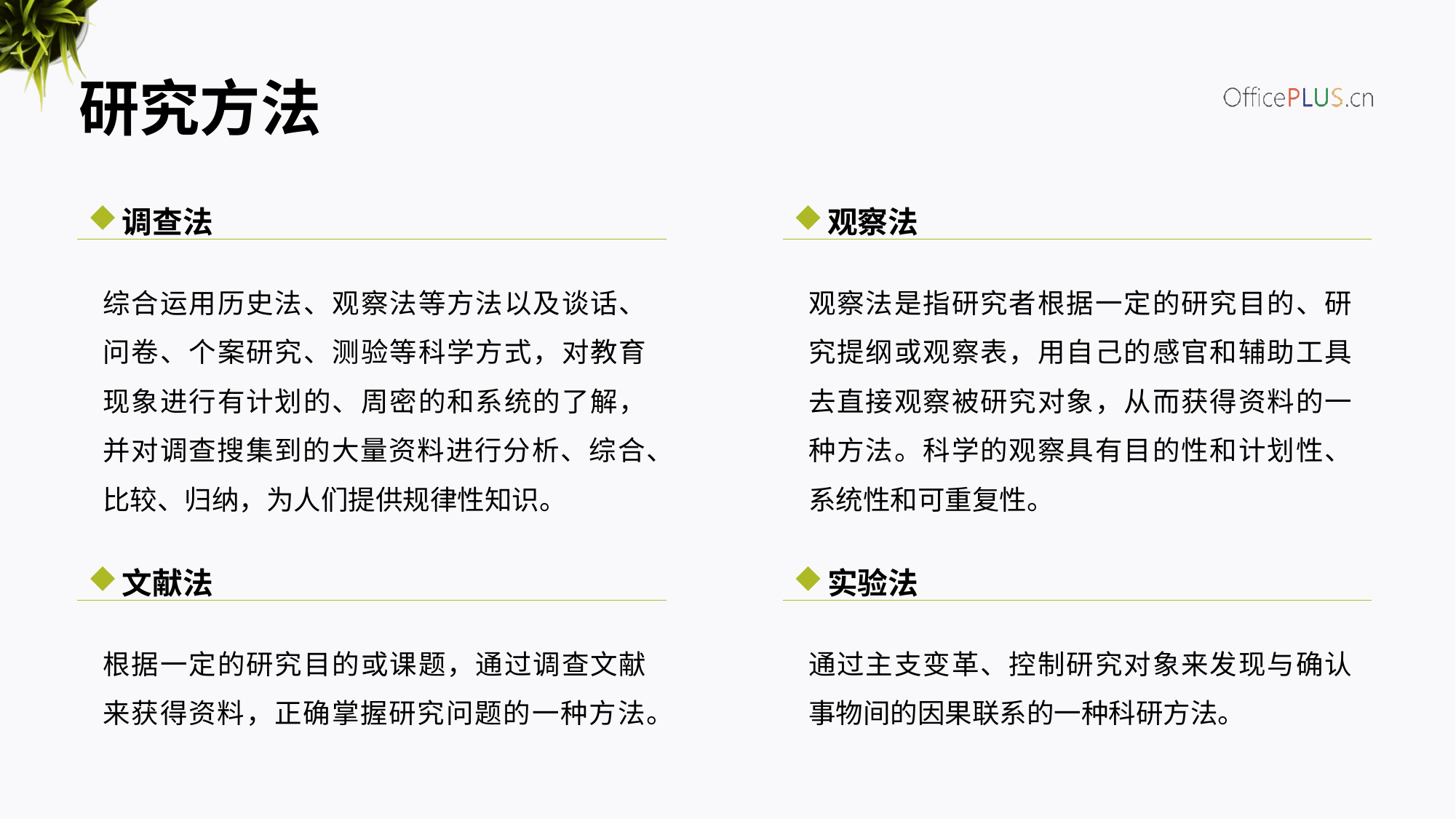

研究方法
调查法
观察法
综合运用历史法、观察法等方法以及谈话、问卷、个案研究、测验等科学方式，对教育现象进行有计划的、周密的和系统的了解，并对调查搜集到的大量资料进行分析、综合、比较、归纳，为人们提供规律性知识。
观察法是指研究者根据一定的研究目的、研究提纲或观察表，用自己的感官和辅助工具去直接观察被研究对象，从而获得资料的一种方法。科学的观察具有目的性和计划性、系统性和可重复性。
文献法
实验法
根据一定的研究目的或课题，通过调查文献来获得资料，正确掌握研究问题的一种方法。
通过主支变革、控制研究对象来发现与确认事物间的因果联系的一种科研方法。